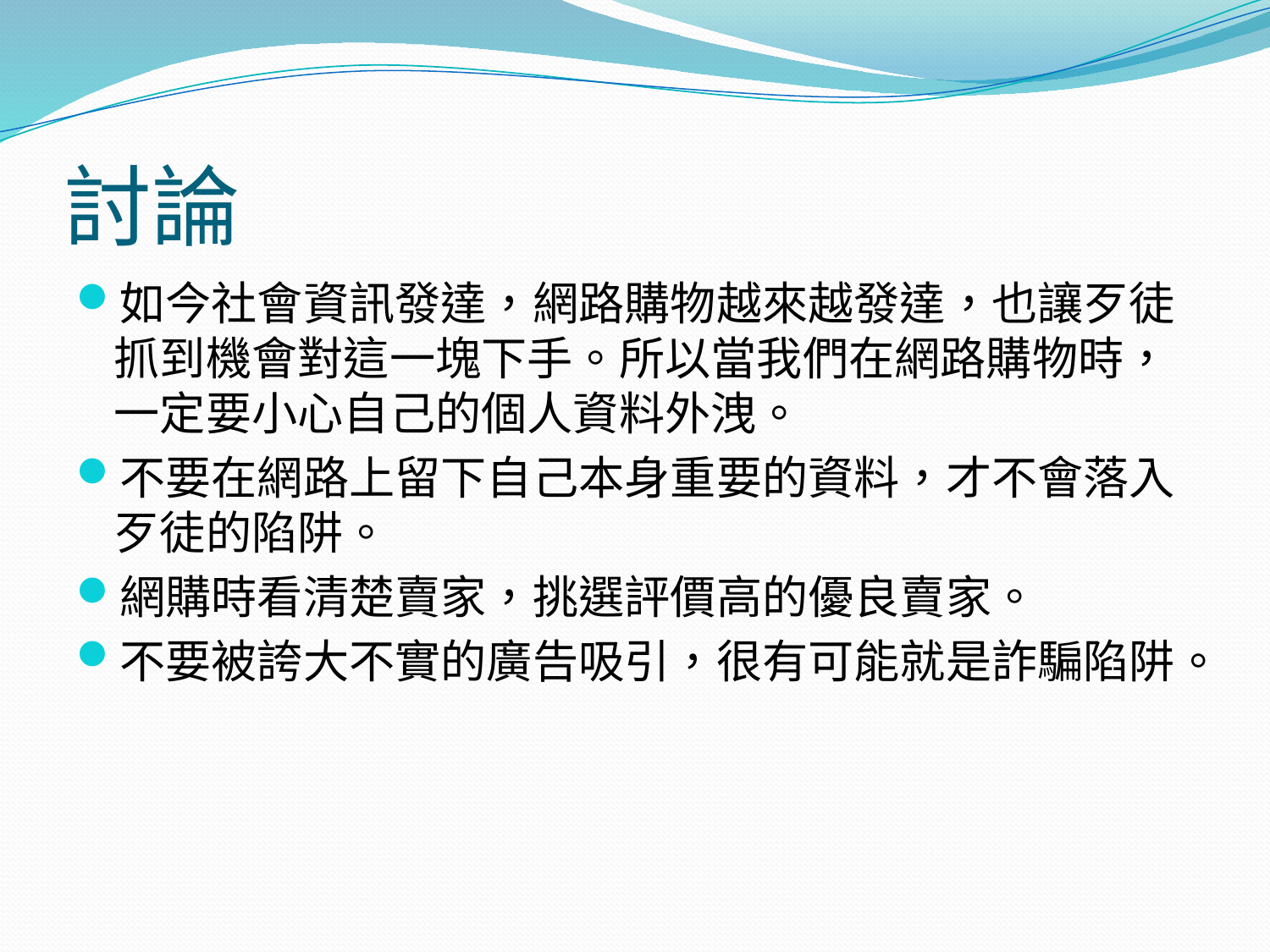

# 討論
如今社會資訊發達，網路購物越來越發達，也讓歹徒抓到機會對這一塊下手。所以當我們在網路購物時，一定要小心自己的個人資料外洩。
不要在網路上留下自己本身重要的資料，才不會落入歹徒的陷阱。
網購時看清楚賣家，挑選評價高的優良賣家。
不要被誇大不實的廣告吸引，很有可能就是詐騙陷阱。